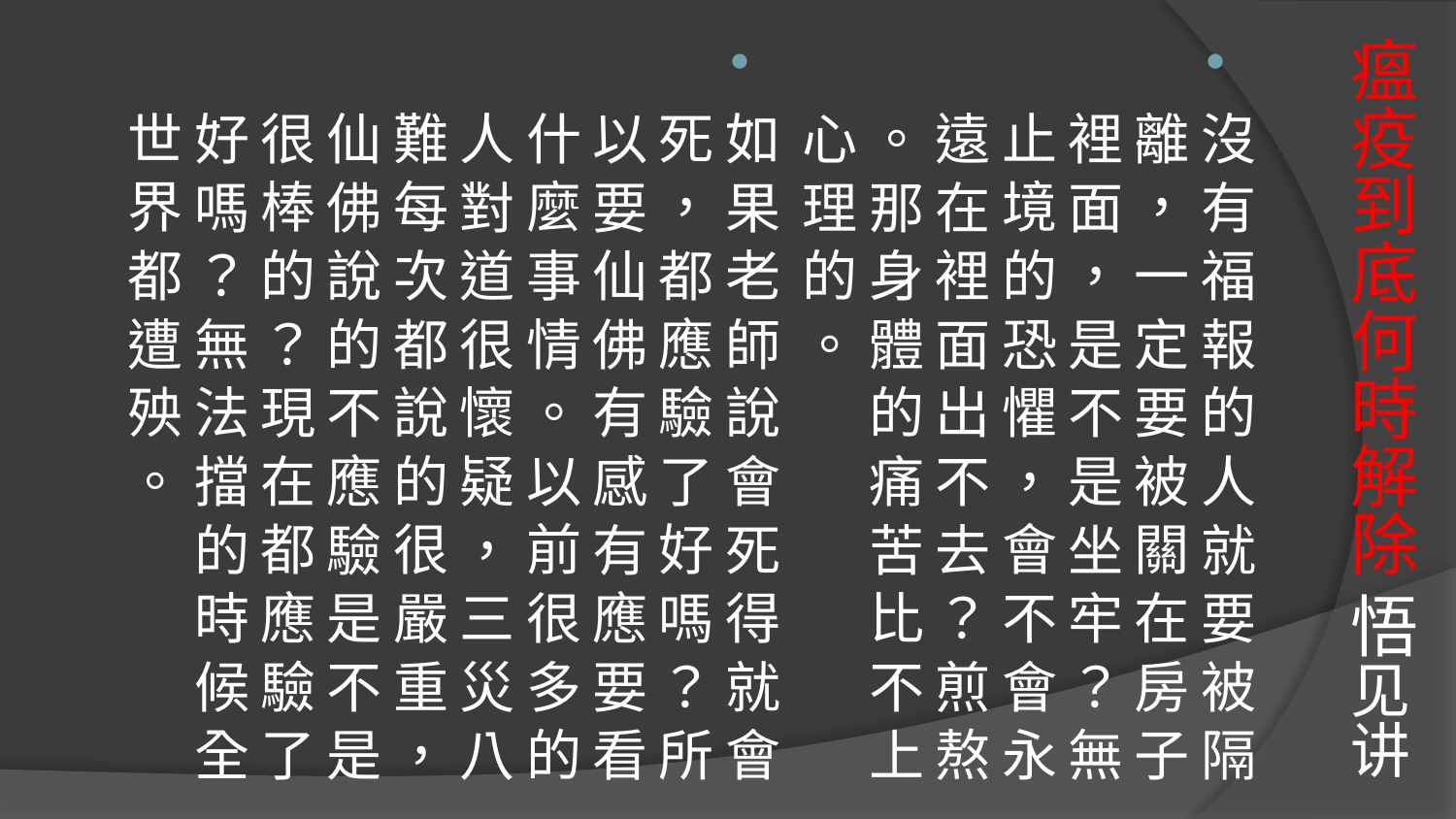

# 瘟疫到底何時解除 悟见讲
沒 有 福 報 的 人 就 要 被 隔 離 ， 一 定 要 被 關 在 房 子 裡 面 ， 是 不 是 坐 牢 ？ 無 止 境 的 恐 懼 ， 會 不 會 永 遠 在 裡 面 出 不 去 ？ 煎 熬 。 那 身 體 的 痛 苦 比 不 上 心 理 的 。
如 果 老 師 說 會 死 得 就 會 死 ， 都 應 驗 了 好 嗎 ？ 所 以 要 仙 佛 有 感 有 應 要 看 什 麼 事 情 。 以 前 很 多 的 人 對 道 很 懷 疑 ， 三 災 八 難 每 次 都 說 的 很 嚴 重 ， 仙 佛 說 的 不 應 驗 是 不 是 很 棒 的 ？ 現 在 都 應 驗 了 好 嗎 ？ 無 法 擋 的 時 候 全 世 界 都 遭 殃 。